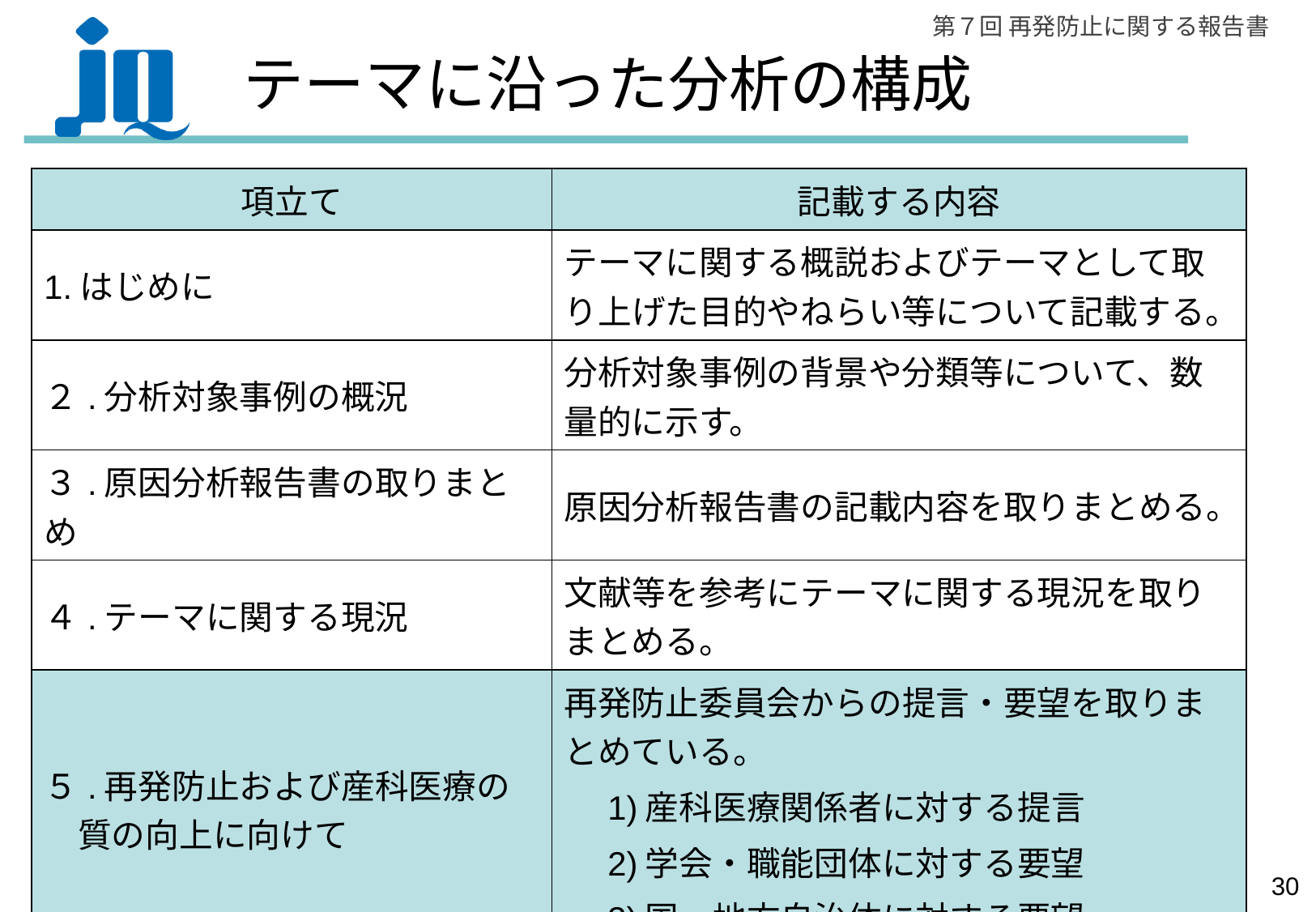

# テーマに沿った分析の構成
| 項立て | 記載する内容 |
| --- | --- |
| 1.はじめに | テーマに関する概説およびテーマとして取り上げた目的やねらい等について記載する。 |
| ２.分析対象事例の概況 | 分析対象事例の背景や分類等について、数量的に示す。 |
| ３.原因分析報告書の取りまとめ | 原因分析報告書の記載内容を取りまとめる。 |
| ４.テーマに関する現況 | 文献等を参考にテーマに関する現況を取りまとめる。 |
| ５.再発防止および産科医療の　質の向上に向けて | 再発防止委員会からの提言・要望を取りまとめている。 　1)産科医療関係者に対する提言 　2)学会・職能団体に対する要望 　3)国・地方自治体に対する要望 |
30